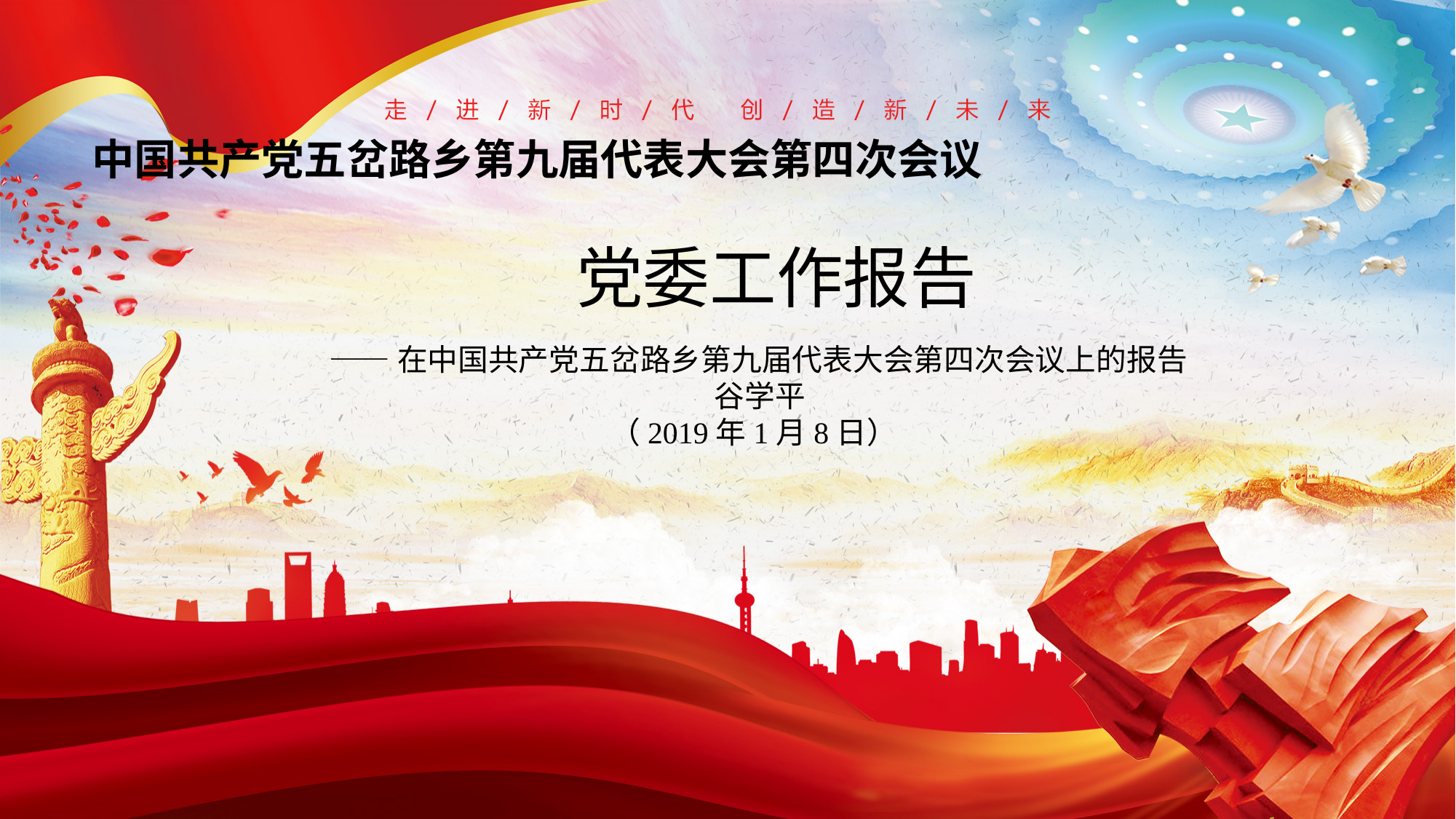

中国共产党五岔路乡第九届代表大会第四次会议
                 党委工作报告
  ——在中国共产党五岔路乡第九届代表大会第四次会议上的报告
 谷学平
（2019年1月8日）